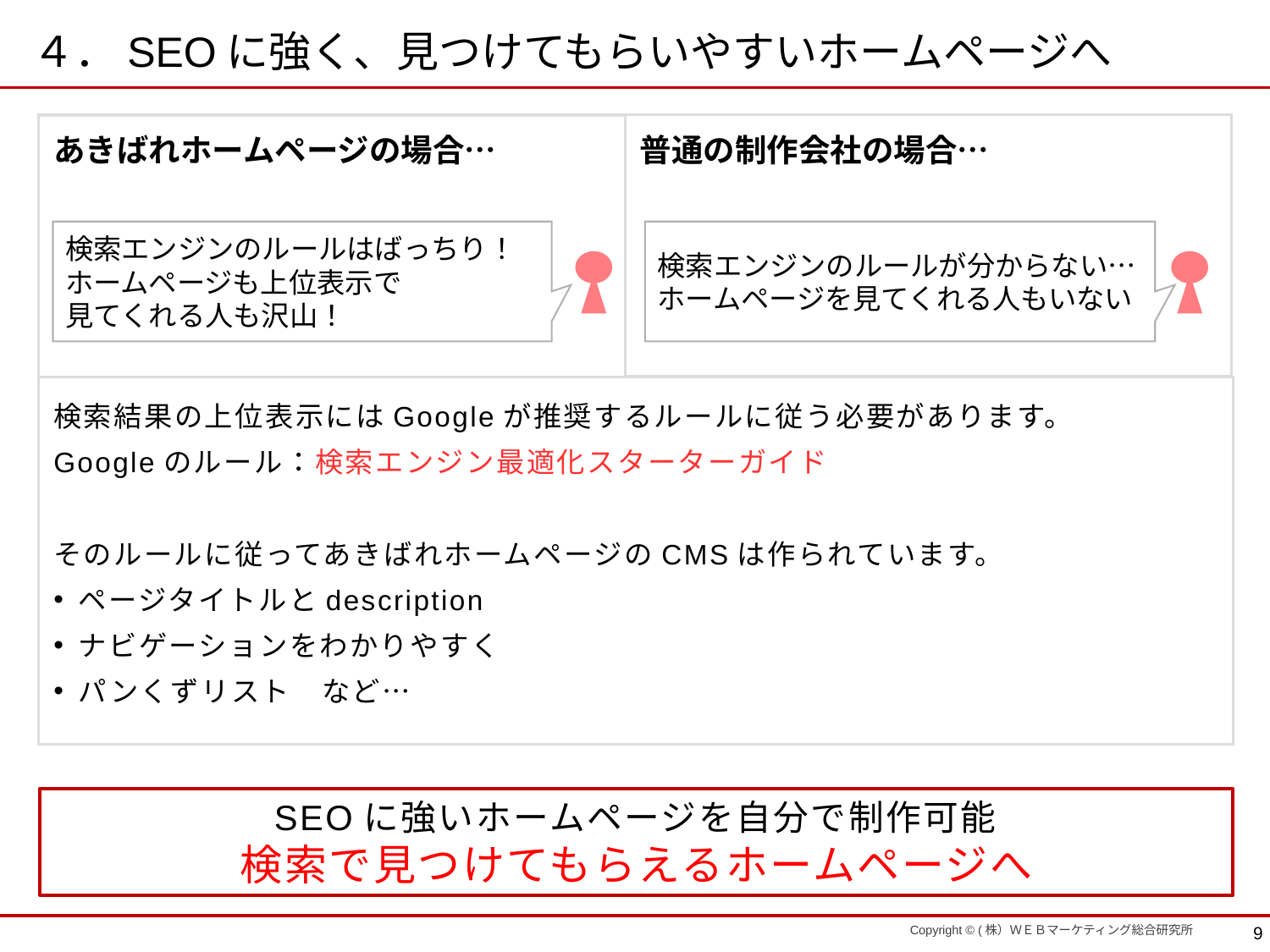

４．SEOに強く、見つけてもらいやすいホームページへ
あきばれホームページの場合…
普通の制作会社の場合…
検索エンジンのルールはばっちり！
ホームページも上位表示で
見てくれる人も沢山！
検索エンジンのルールが分からない…
ホームページを見てくれる人もいない

検索結果の上位表示にはGoogleが推奨するルールに従う必要があります。
Googleのルール：検索エンジン最適化スターターガイド

そのルールに従ってあきばれホームページのCMSは作られています。
ページタイトルとdescription
ナビゲーションをわかりやすく
パンくずリスト　など…

SEOに強いホームページを自分で制作可能
検索で見つけてもらえるホームページへ